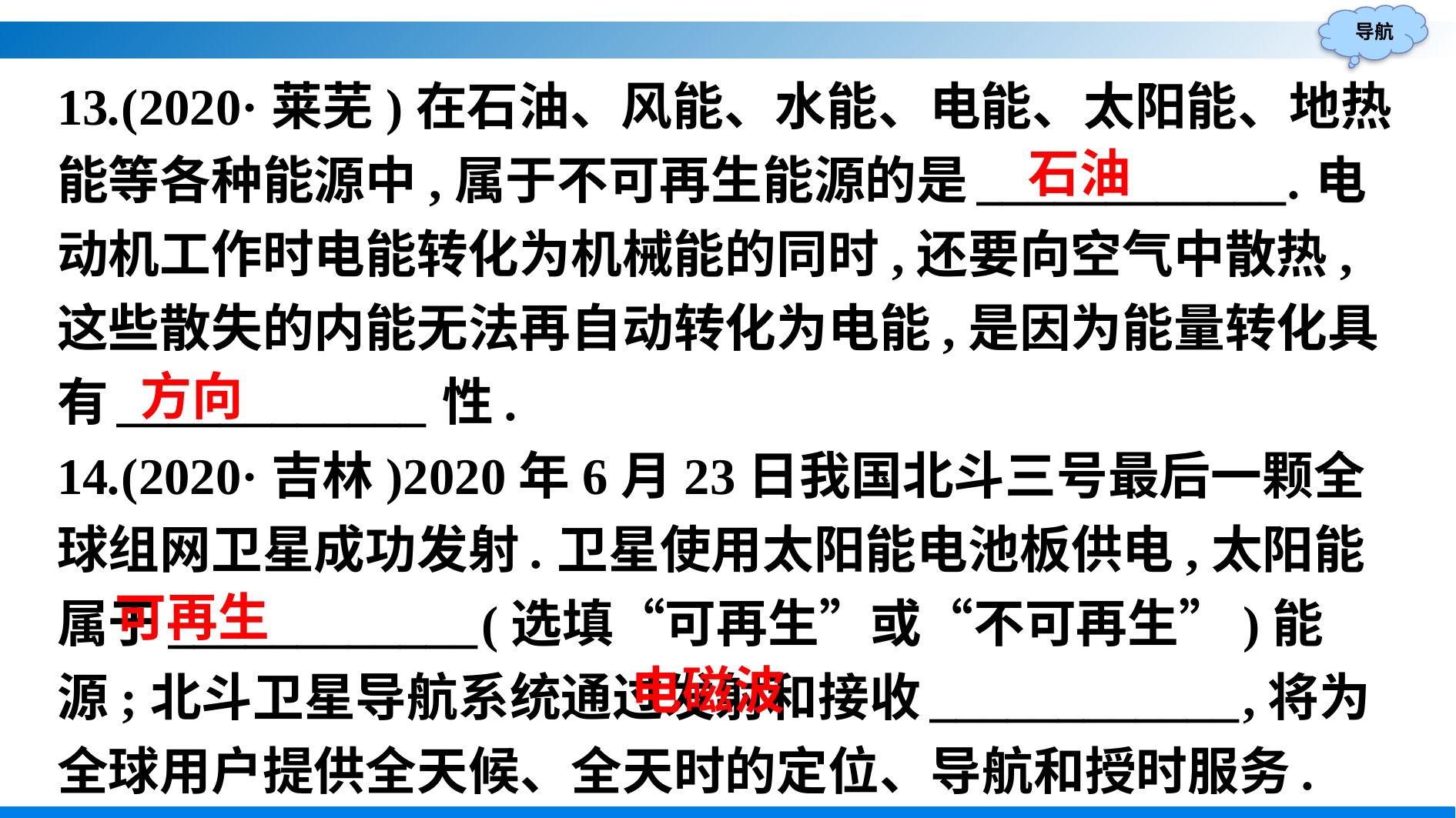

13.(2020·莱芜)在石油、风能、水能、电能、太阳能、地热能等各种能源中,属于不可再生能源的是____________.电动机工作时电能转化为机械能的同时,还要向空气中散热,这些散失的内能无法再自动转化为电能,是因为能量转化具有____________性.
14.(2020·吉林)2020年6月23日我国北斗三号最后一颗全球组网卫星成功发射.卫星使用太阳能电池板供电,太阳能属于____________(选填“可再生”或“不可再生”)能源;北斗卫星导航系统通过发射和接收____________,将为全球用户提供全天候、全天时的定位、导航和授时服务.
石油
方向
可再生
电磁波